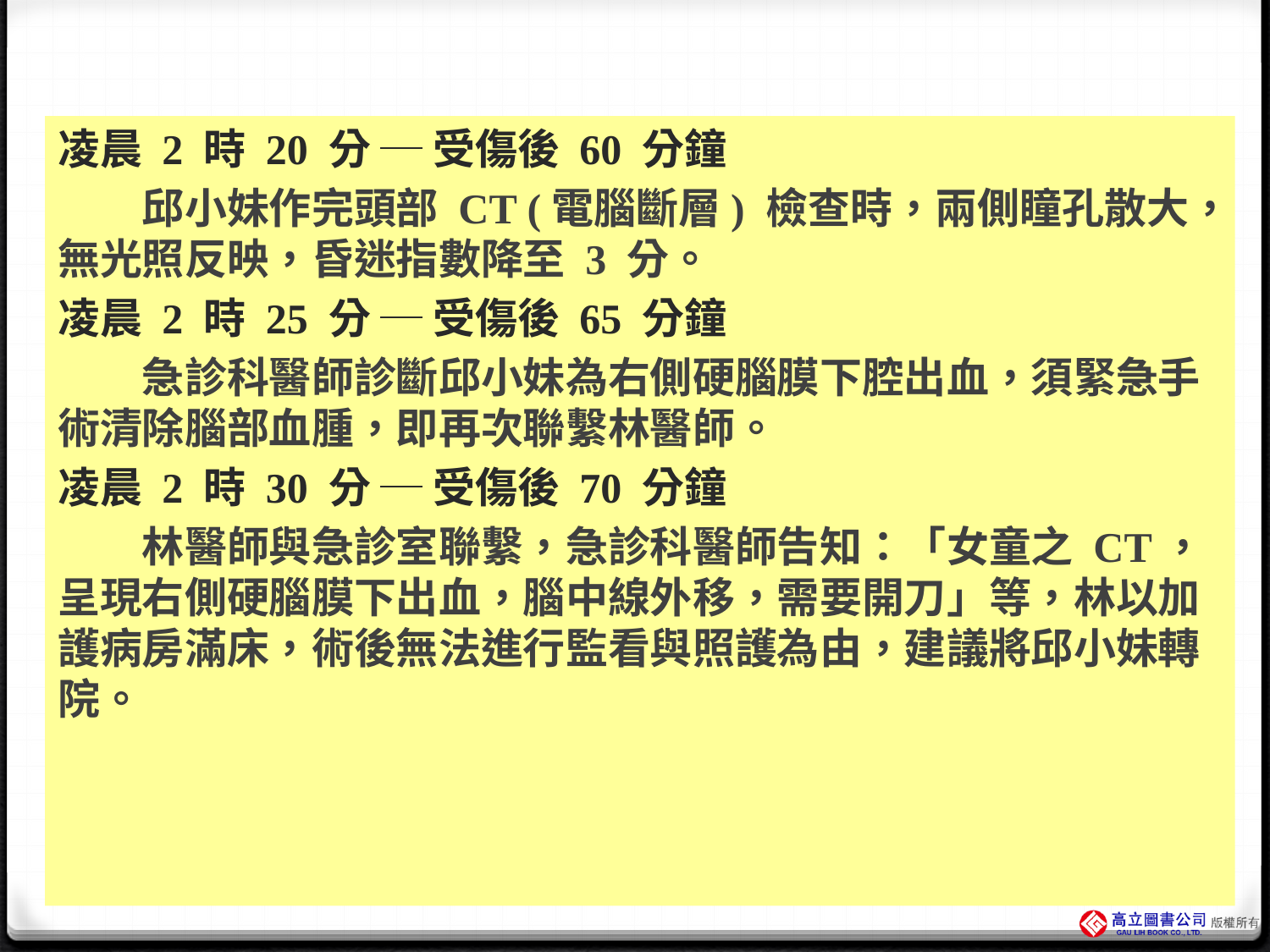

#
凌晨 2 時 20 分 ─ 受傷後 60 分鐘
　　邱小妹作完頭部 CT (電腦斷層) 檢查時，兩側瞳孔散大，無光照反映，昏迷指數降至 3 分。
凌晨 2 時 25 分 ─ 受傷後 65 分鐘
　　急診科醫師診斷邱小妹為右側硬腦膜下腔出血，須緊急手術清除腦部血腫，即再次聯繫林醫師。
凌晨 2 時 30 分 ─ 受傷後 70 分鐘
　　林醫師與急診室聯繫，急診科醫師告知：「女童之 CT，呈現右側硬腦膜下出血，腦中線外移，需要開刀」等，林以加護病房滿床，術後無法進行監看與照護為由，建議將邱小妹轉院。